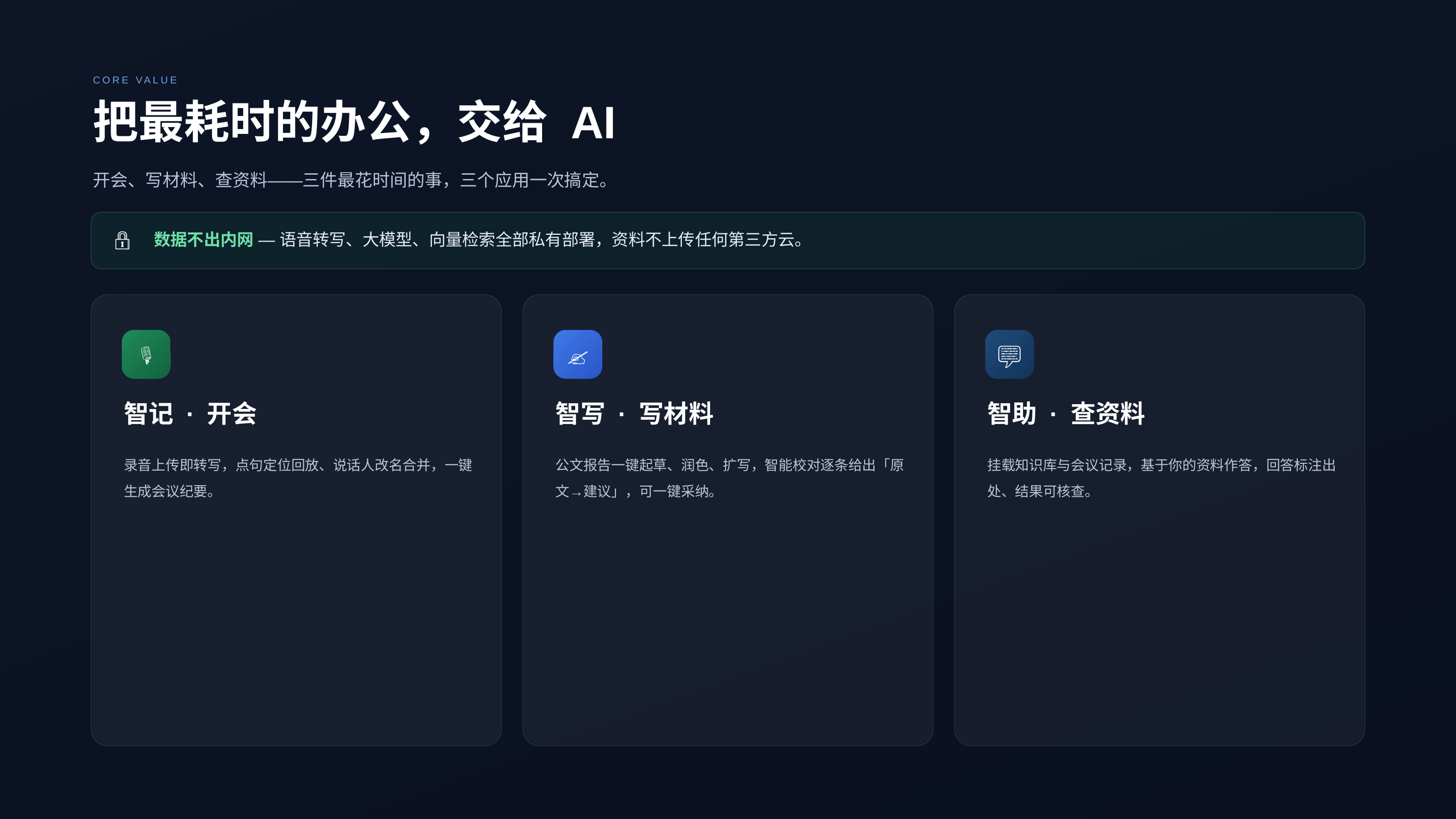

CORE VALUE
把最耗时的办公，交给 AI
开会、写材料、查资料——三件最花时间的事，三个应用一次搞定。

🔒
数据不出内网 — 语音转写、大模型、向量检索全部私有部署，资料不上传任何第三方云。

🎙️

✍️

💬

智记 · 开会
智写 · 写材料
智助 · 查资料
录音上传即转写，点句定位回放、说话人改名合并，一键生成会议纪要。
公文报告一键起草、润色、扩写，智能校对逐条给出「原文→建议」，可一键采纳。
挂载知识库与会议记录，基于你的资料作答，回答标注出处、结果可核查。